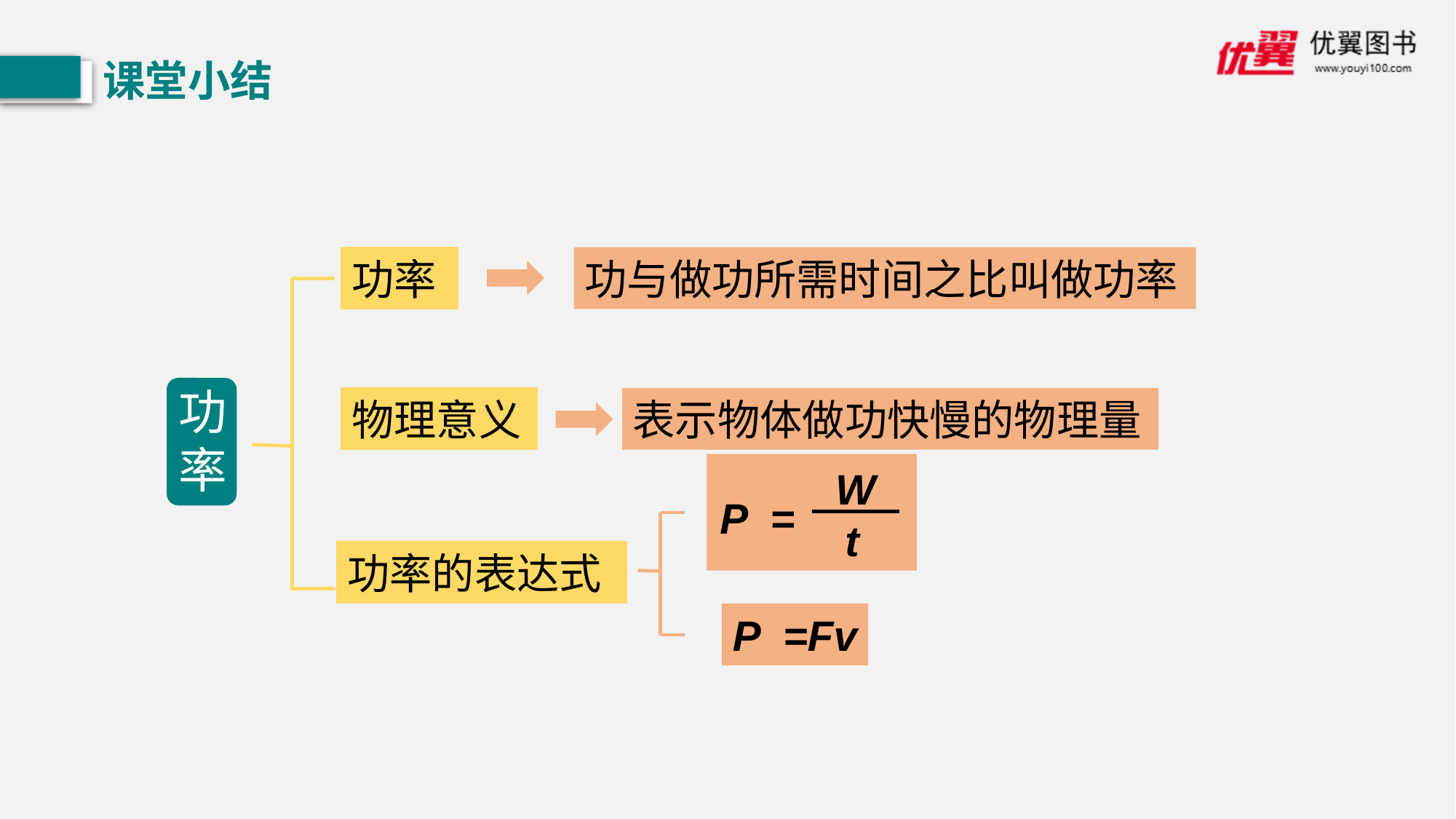

课堂小结

功率
功与做功所需时间之比叫做功率

功率
物理意义
表示物体做功快慢的物理量

W
P  =
t
功率的表达式
P  =Fv